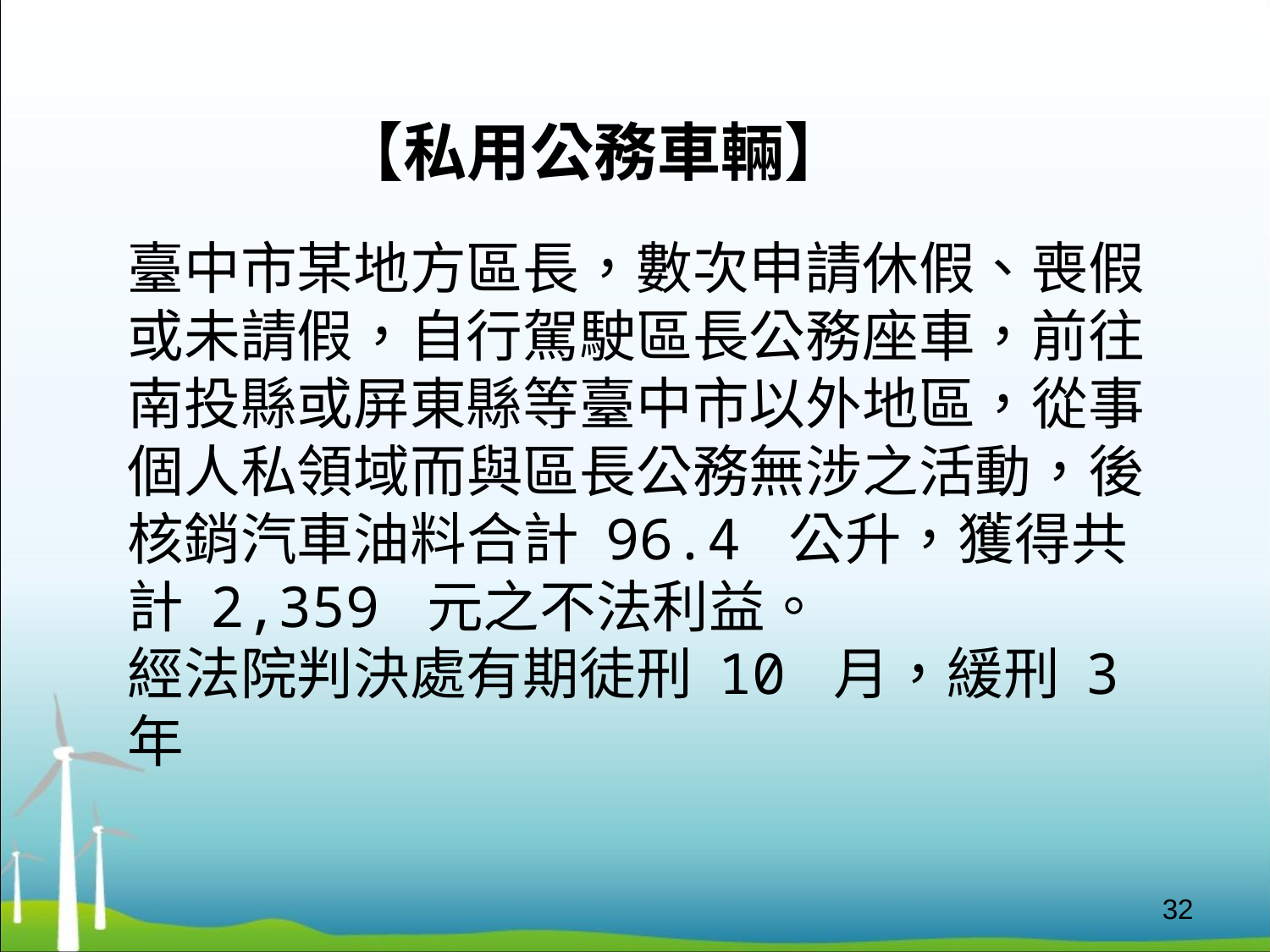

【私用公務車輛】
臺中市某地方區長，數次申請休假、喪假或未請假，自行駕駛區長公務座車，前往南投縣或屏東縣等臺中市以外地區，從事個人私領域而與區長公務無涉之活動，後核銷汽車油料合計 96.4 公升，獲得共計 2,359 元之不法利益。
經法院判決處有期徒刑 10 月，緩刑 3 年
32